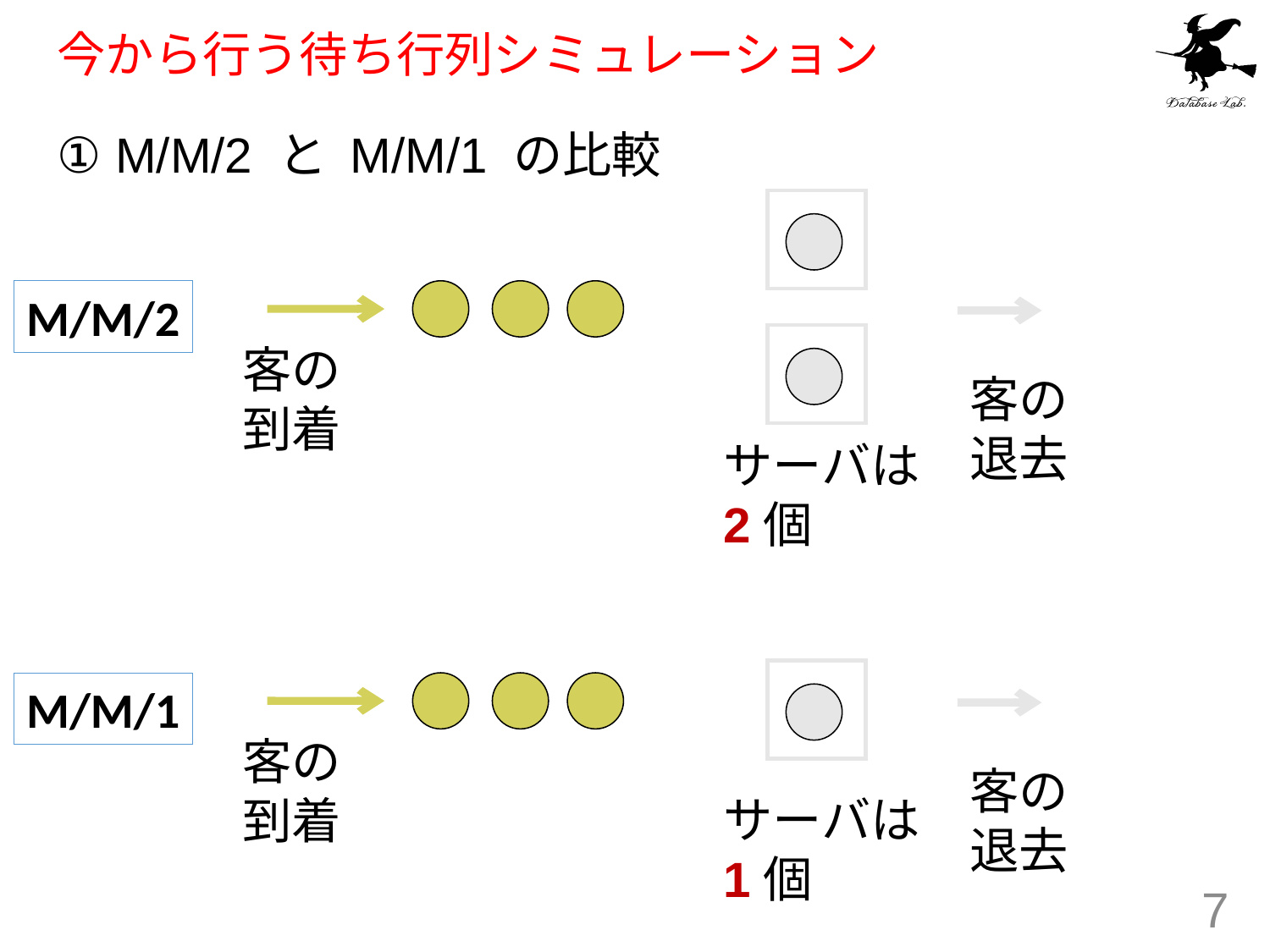

# 今から行う待ち行列シミュレーション
① M/M/2 と M/M/1 の比較

M/M/2

客の到着

客の退去
サーバは2個

M/M/1

客の到着
客の退去
サーバは1個
7